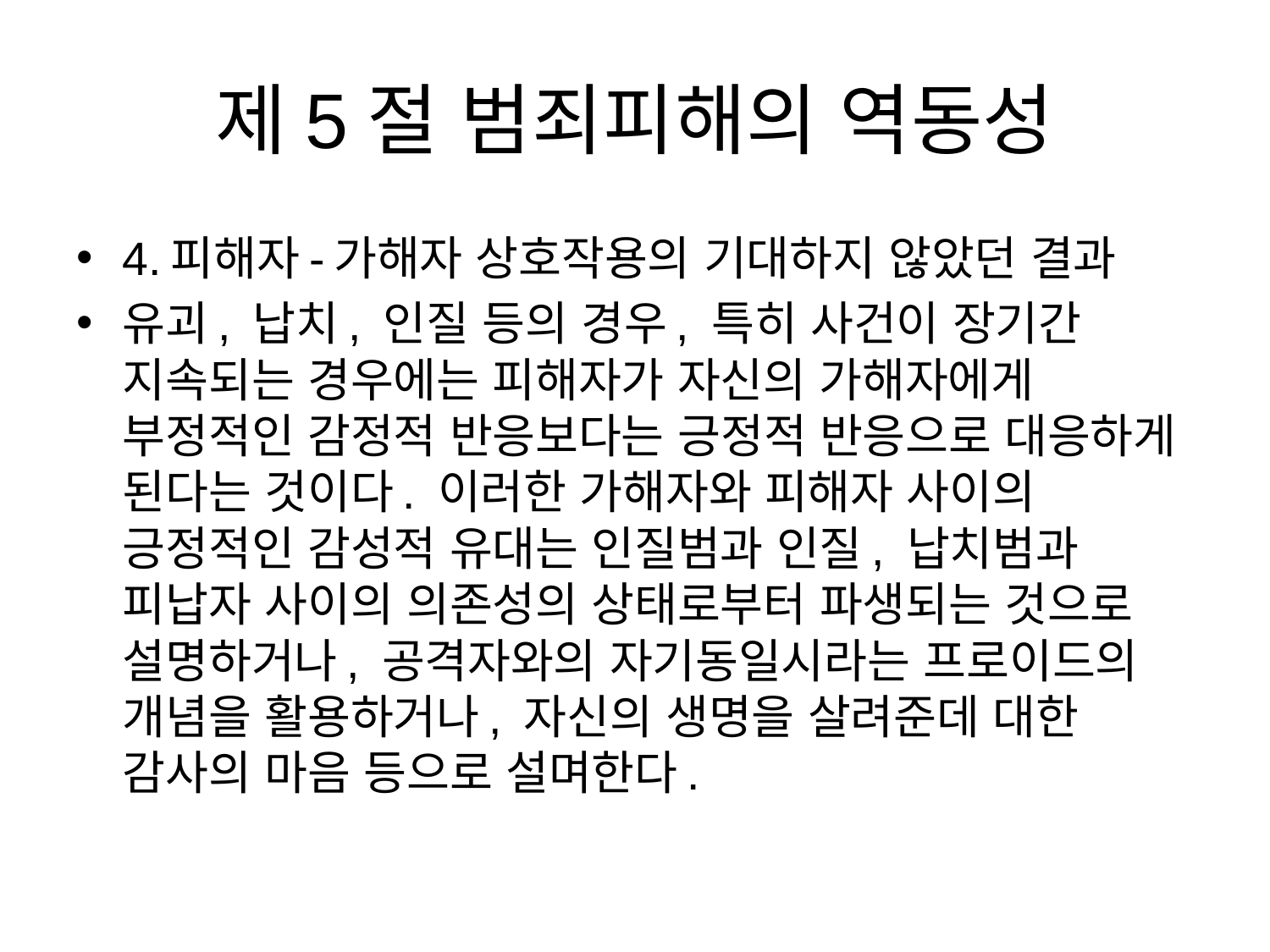

# 제5절 범죄피해의 역동성
4.피해자-가해자 상호작용의 기대하지 않았던 결과
유괴, 납치, 인질 등의 경우, 특히 사건이 장기간 지속되는 경우에는 피해자가 자신의 가해자에게 부정적인 감정적 반응보다는 긍정적 반응으로 대응하게 된다는 것이다. 이러한 가해자와 피해자 사이의 긍정적인 감성적 유대는 인질범과 인질, 납치범과 피납자 사이의 의존성의 상태로부터 파생되는 것으로 설명하거나, 공격자와의 자기동일시라는 프로이드의 개념을 활용하거나, 자신의 생명을 살려준데 대한 감사의 마음 등으로 설며한다.